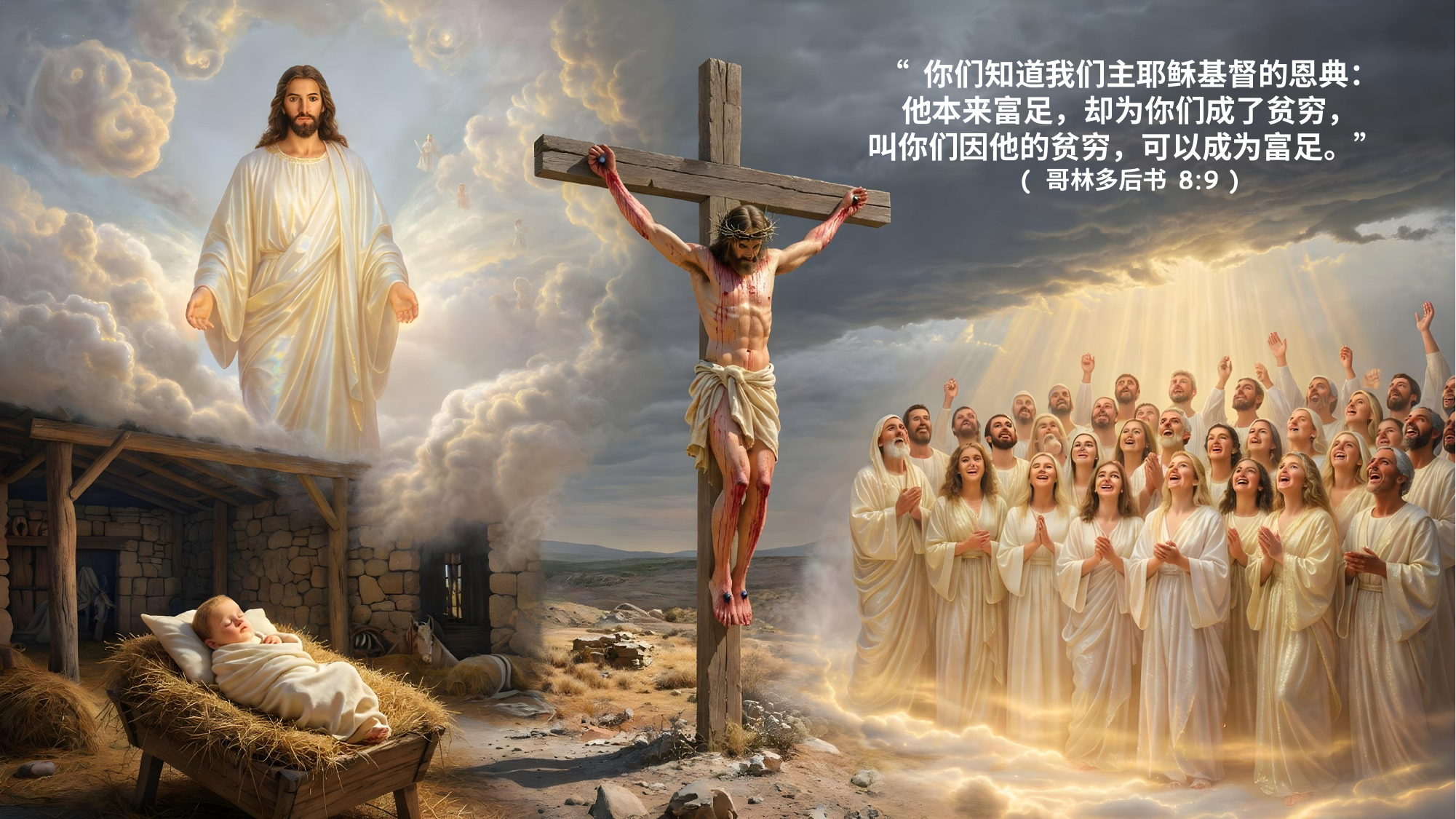

“ 你们知道我们主耶稣基督的恩典：
他本来富足，却为你们成了贫穷，
叫你们因他的贫穷，可以成为富足。”
( 哥林多后书 8:9 )